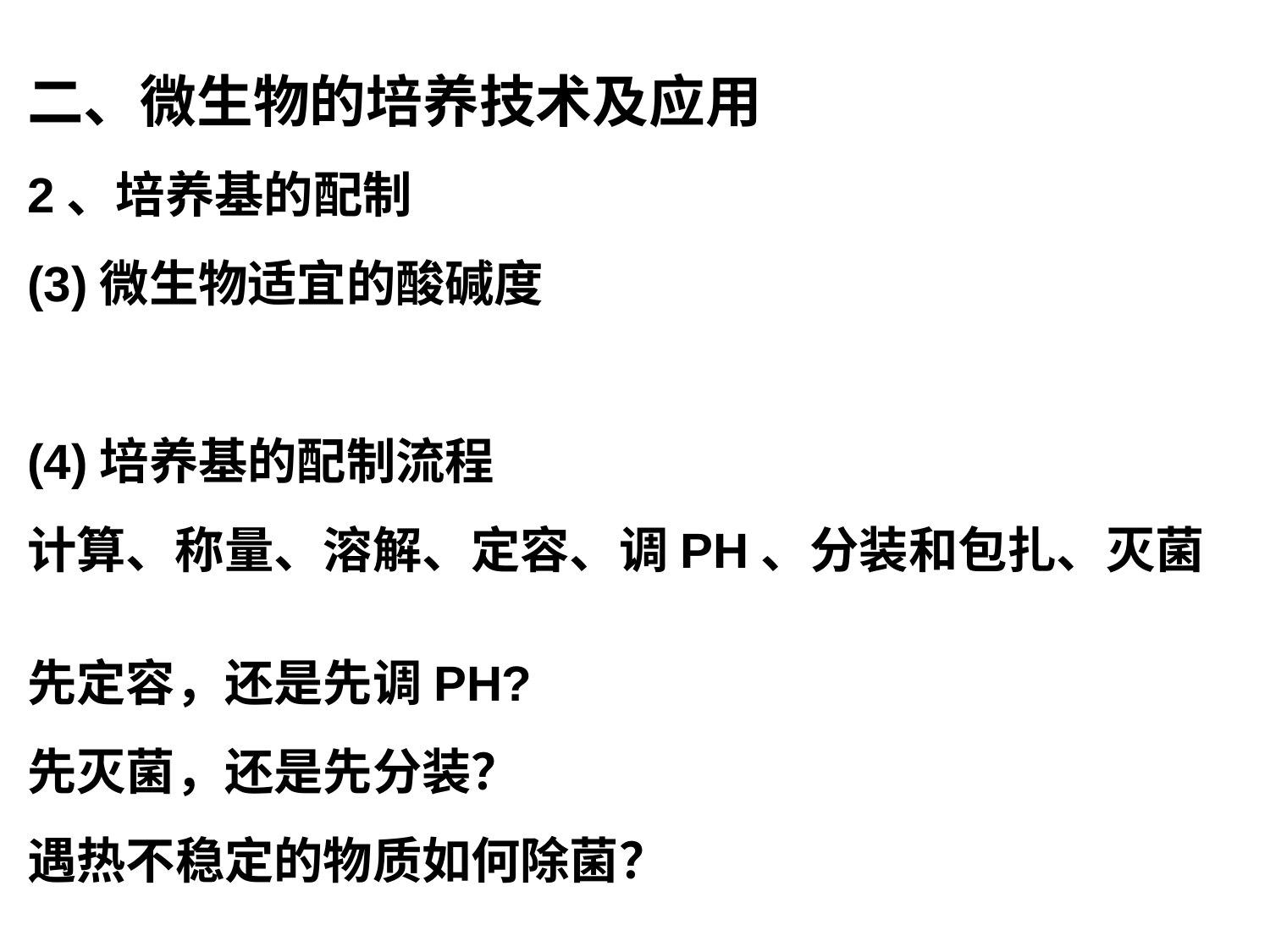

二、微生物的培养技术及应用
2、培养基的配制
(3)微生物适宜的酸碱度

(4)培养基的配制流程
计算、称量、溶解、定容、调PH、分装和包扎、灭菌

先定容，还是先调PH?
先灭菌，还是先分装？
遇热不稳定的物质如何除菌？